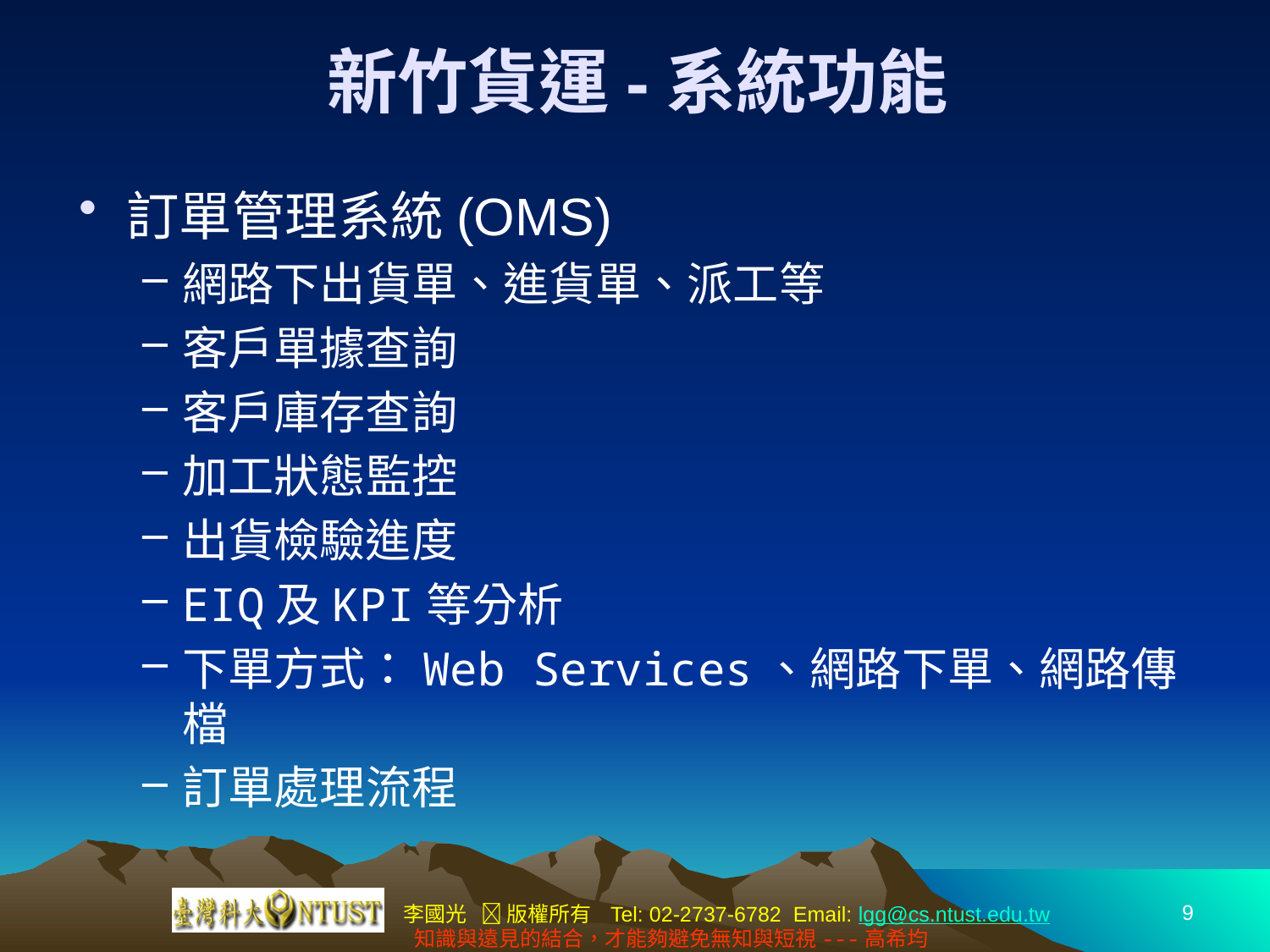

# 新竹貨運-系統功能
訂單管理系統(OMS)
網路下出貨單、進貨單、派工等
客戶單據查詢
客戶庫存查詢
加工狀態監控
出貨檢驗進度
EIQ及KPI等分析
下單方式：Web Services、網路下單、網路傳檔
訂單處理流程
9